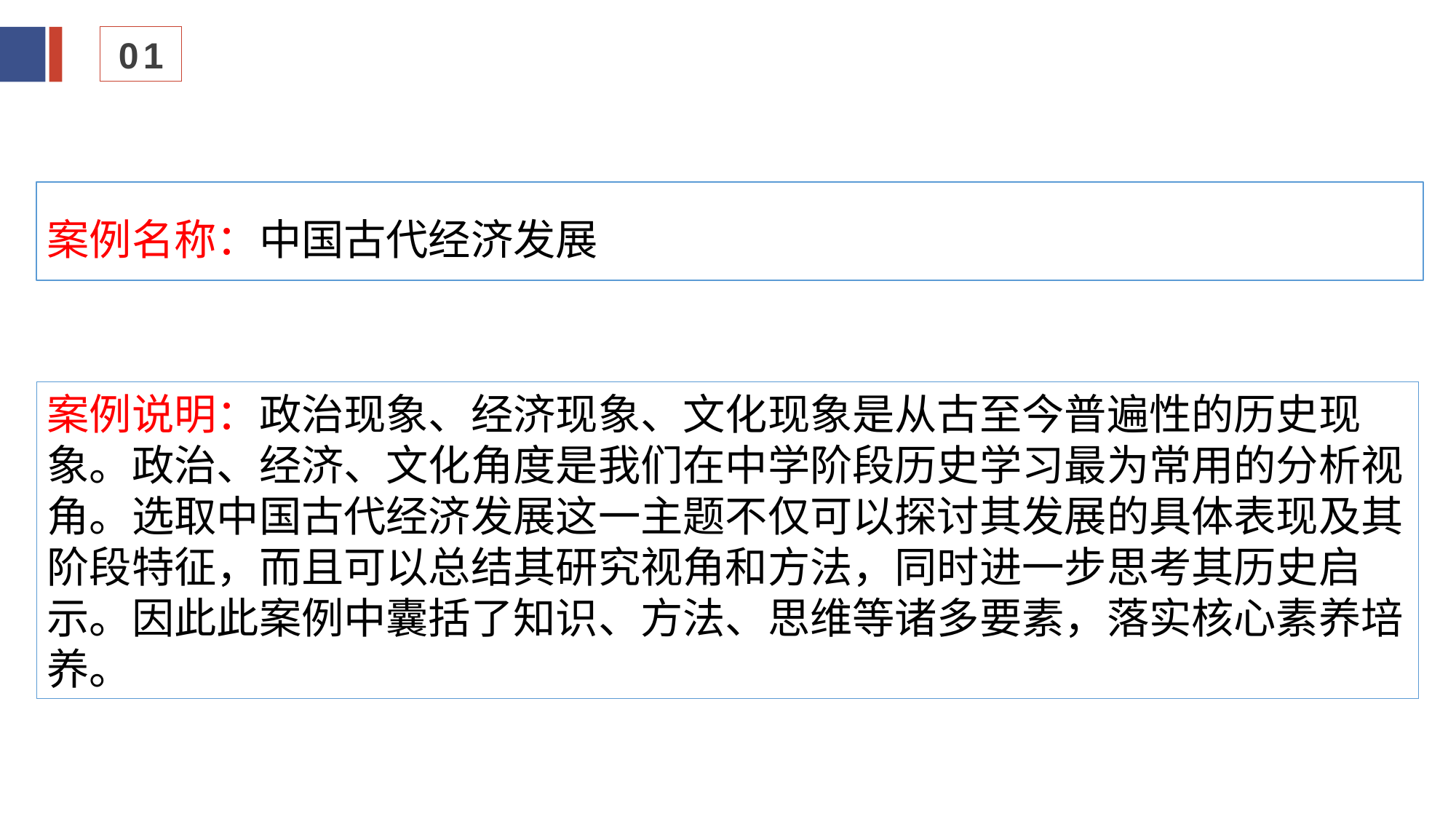

01

案例名称：中国古代经济发展

案例说明：政治现象、经济现象、文化现象是从古至今普遍性的历史现象。政治、经济、文化角度是我们在中学阶段历史学习最为常用的分析视角。选取中国古代经济发展这一主题不仅可以探讨其发展的具体表现及其阶段特征，而且可以总结其研究视角和方法，同时进一步思考其历史启示。因此此案例中囊括了知识、方法、思维等诸多要素，落实核心素养培养。